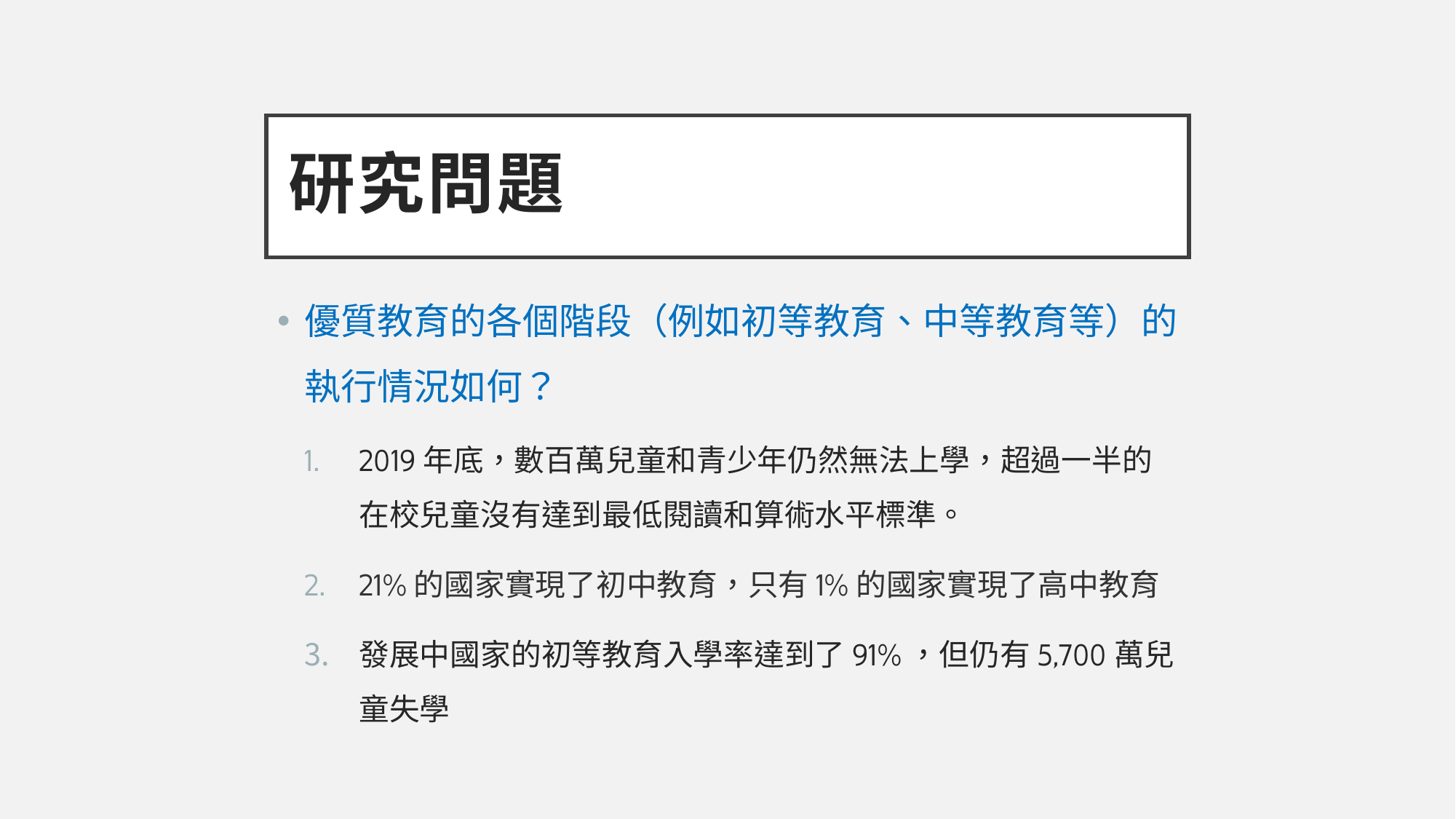

# 研究問題
優質教育的各個階段（例如初等教育、中等教育等）的執行情況如何？
2019年底，數百萬兒童和青少年仍然無法上學，超過一半的在校兒童沒有達到最低閱讀和算術水平標準。
21%的國家實現了初中教育，只有1%的國家實現了高中教育
發展中國家的初等教育入學率達到了91%，但仍有5,700萬兒童失學